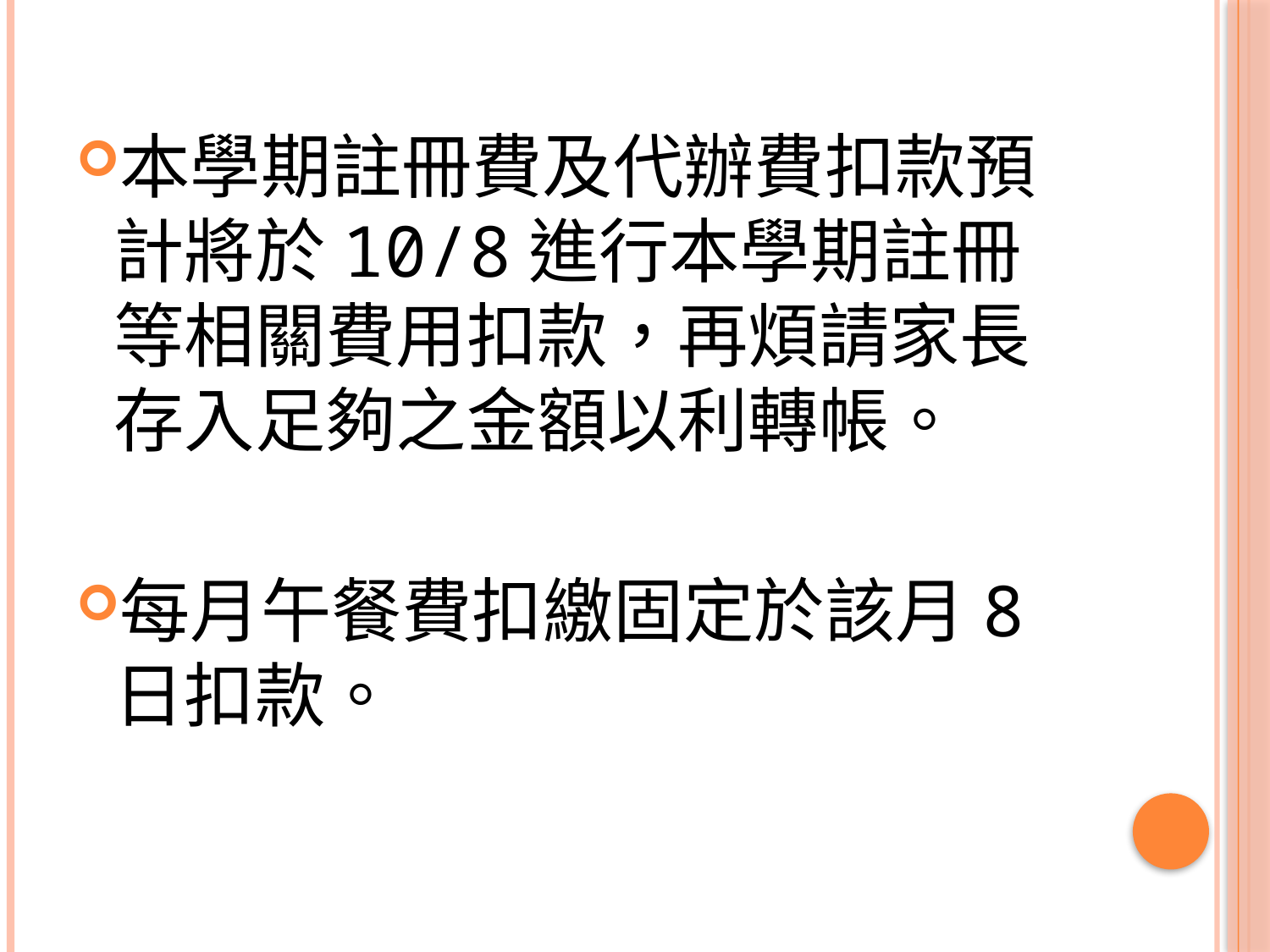

本學期註冊費及代辦費扣款預計將於10/8進行本學期註冊等相關費用扣款，再煩請家長存入足夠之金額以利轉帳。

每月午餐費扣繳固定於該月8日扣款。